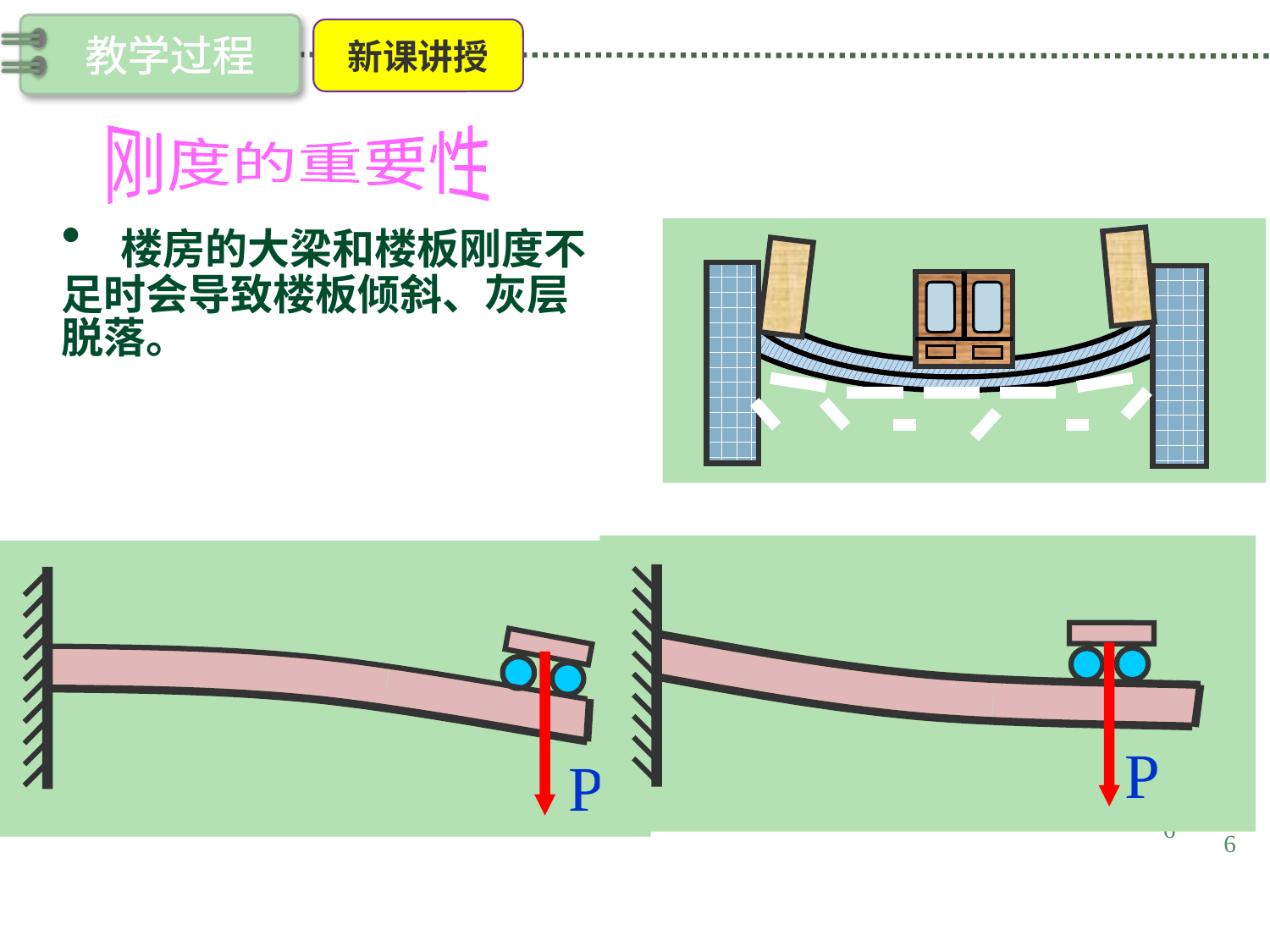

刚度的重要性

  楼房的大梁和楼板刚度不足时会导致楼板倾斜、灰层脱落。

P

P

P

6
6
6